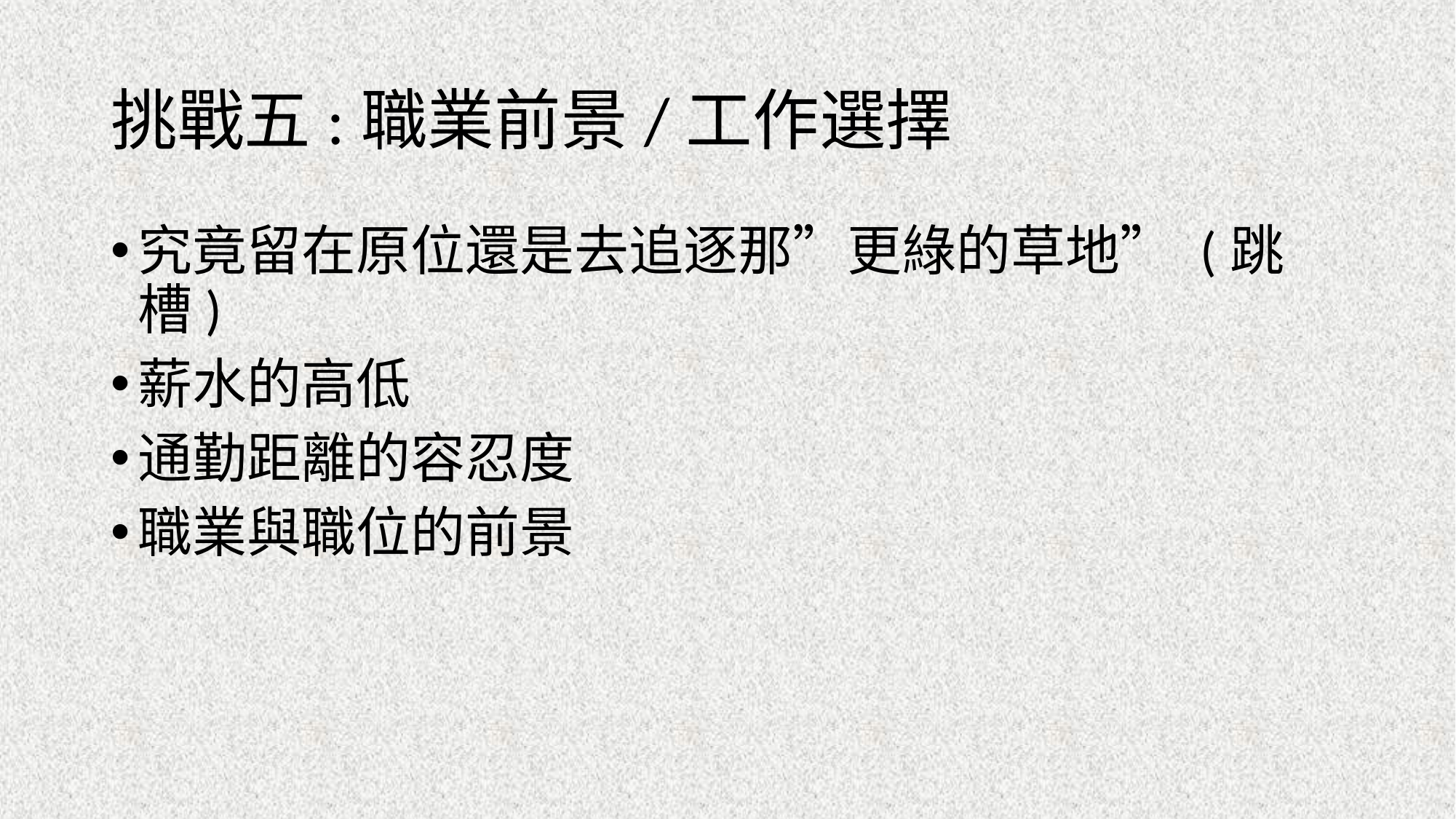

# 挑戰五:職業前景/工作選擇
究竟留在原位還是去追逐那”更綠的草地” (跳槽)
薪水的高低
通勤距離的容忍度
職業與職位的前景